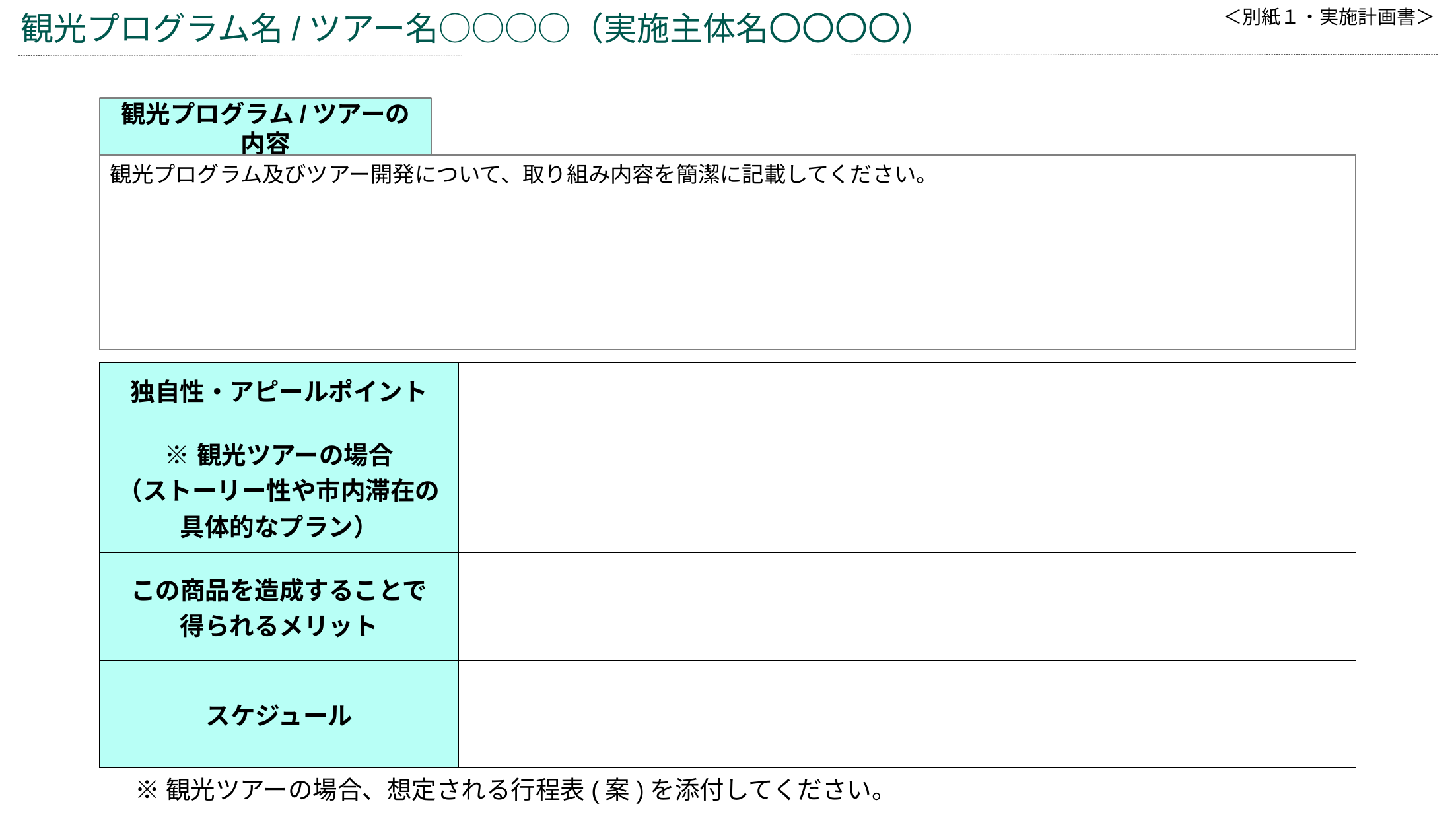

＜別紙１・実施計画書＞
観光プログラム名/ツアー名○○○○（実施主体名〇〇〇〇）
観光プログラム/ツアーの内容
観光プログラム及びツアー開発について、取り組み内容を簡潔に記載してください。
| 独自性・アピールポイント ※観光ツアーの場合 （ストーリー性や市内滞在の具体的なプラン） |  |
| --- | --- |
| この商品を造成することで 得られるメリット |  |
| スケジュール |  |
※観光ツアーの場合、想定される行程表(案)を添付してください。